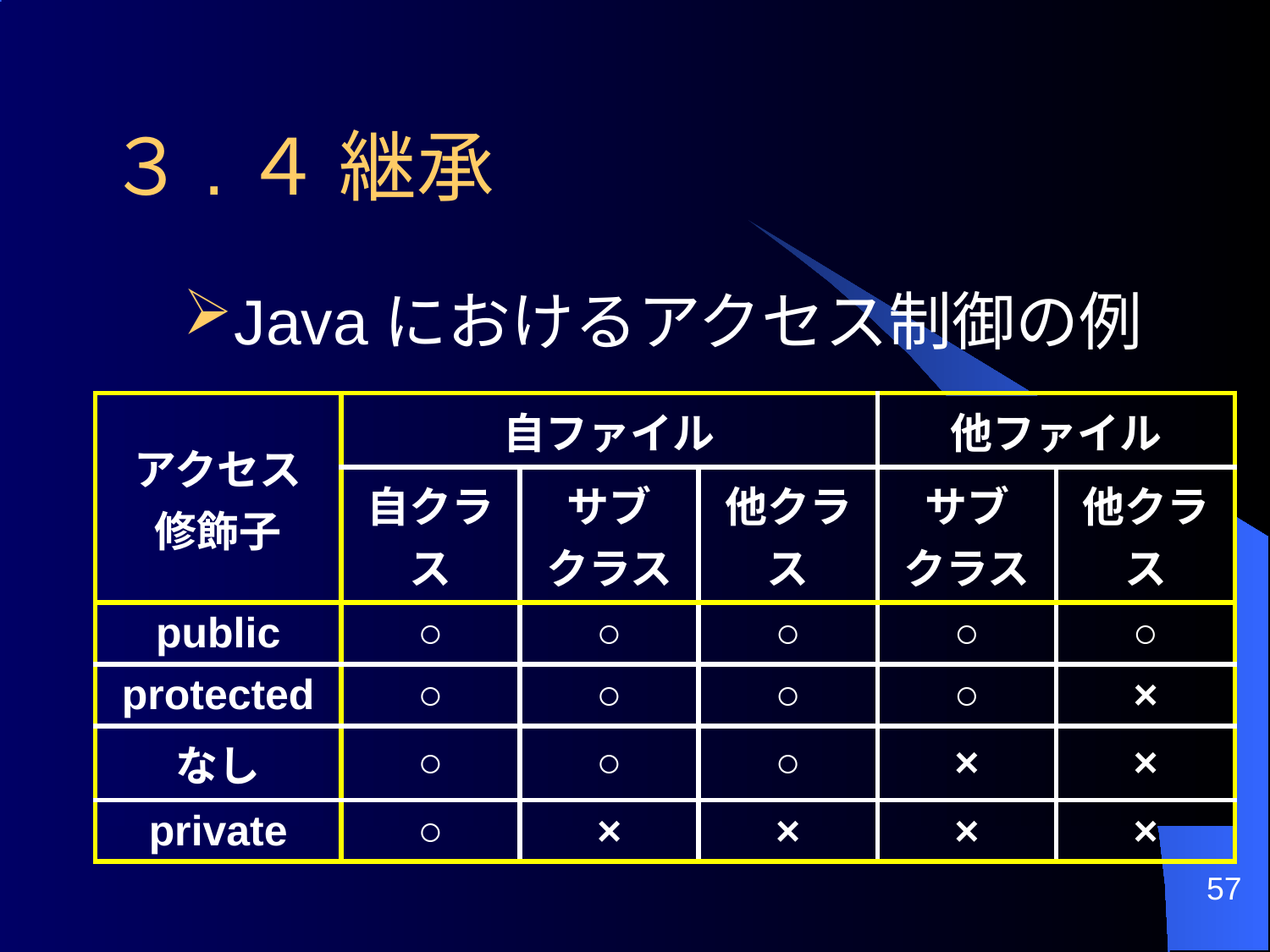

# ３.４ 継承
Javaにおけるアクセス制御の例
| アクセス 修飾子 | 自ファイル |  |  | 他ファイル |  |
| --- | --- | --- | --- | --- | --- |
|  | 自クラス | サブ クラス | 他クラス | サブ クラス | 他クラス |
| public | ○ | ○ | ○ | ○ | ○ |
| protected | ○ | ○ | ○ | ○ | × |
| なし | ○ | ○ | ○ | × | × |
| private | ○ | × | × | × | × |

57